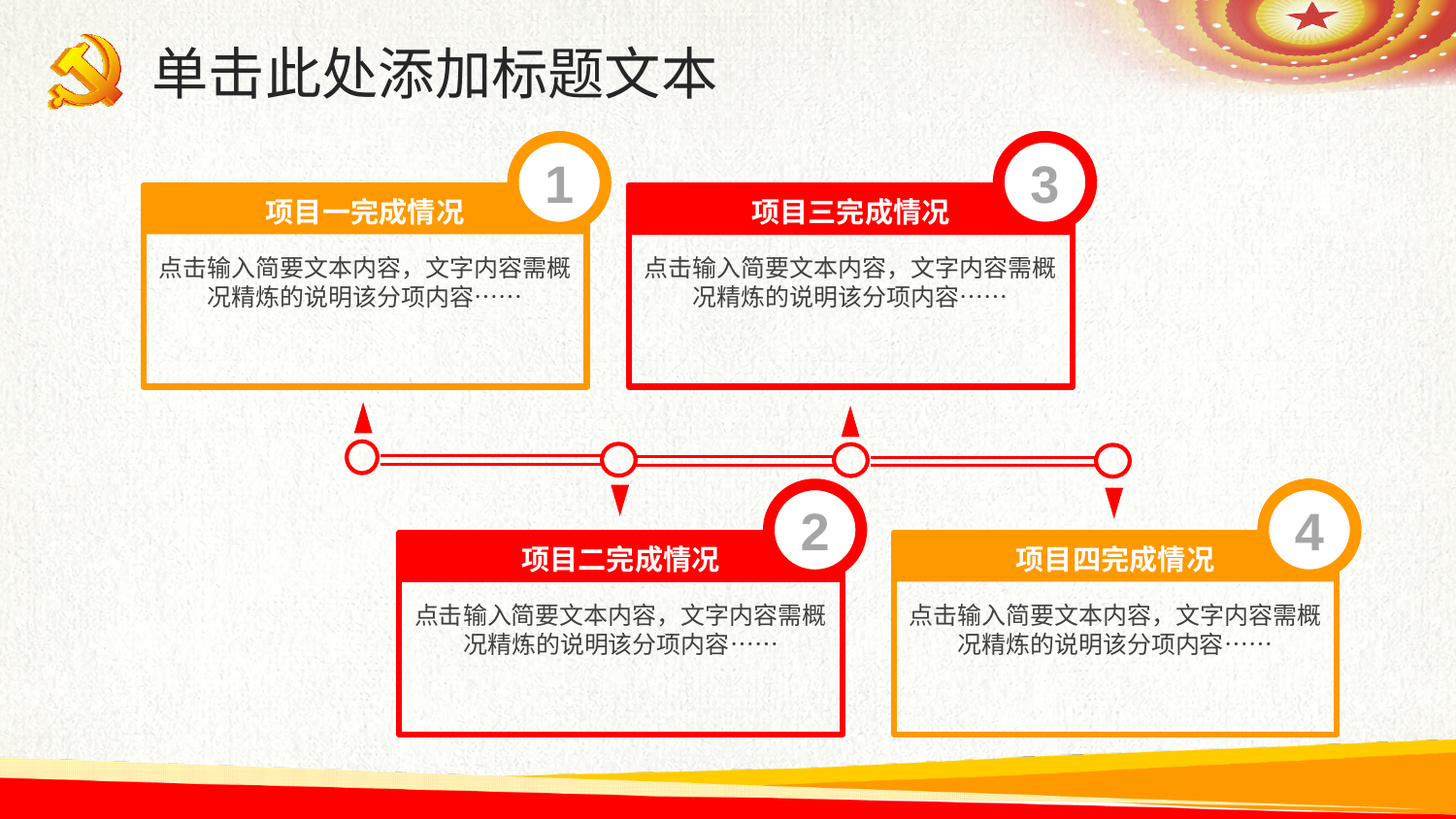

单击此处添加标题文本
3
1

项目三完成情况
项目一完成情况
点击输入简要文本内容，文字内容需概况精炼的说明该分项内容……
点击输入简要文本内容，文字内容需概况精炼的说明该分项内容……
2014

4
2

项目四完成情况
项目二完成情况
点击输入简要文本内容，文字内容需概况精炼的说明该分项内容……
点击输入简要文本内容，文字内容需概况精炼的说明该分项内容……
2014